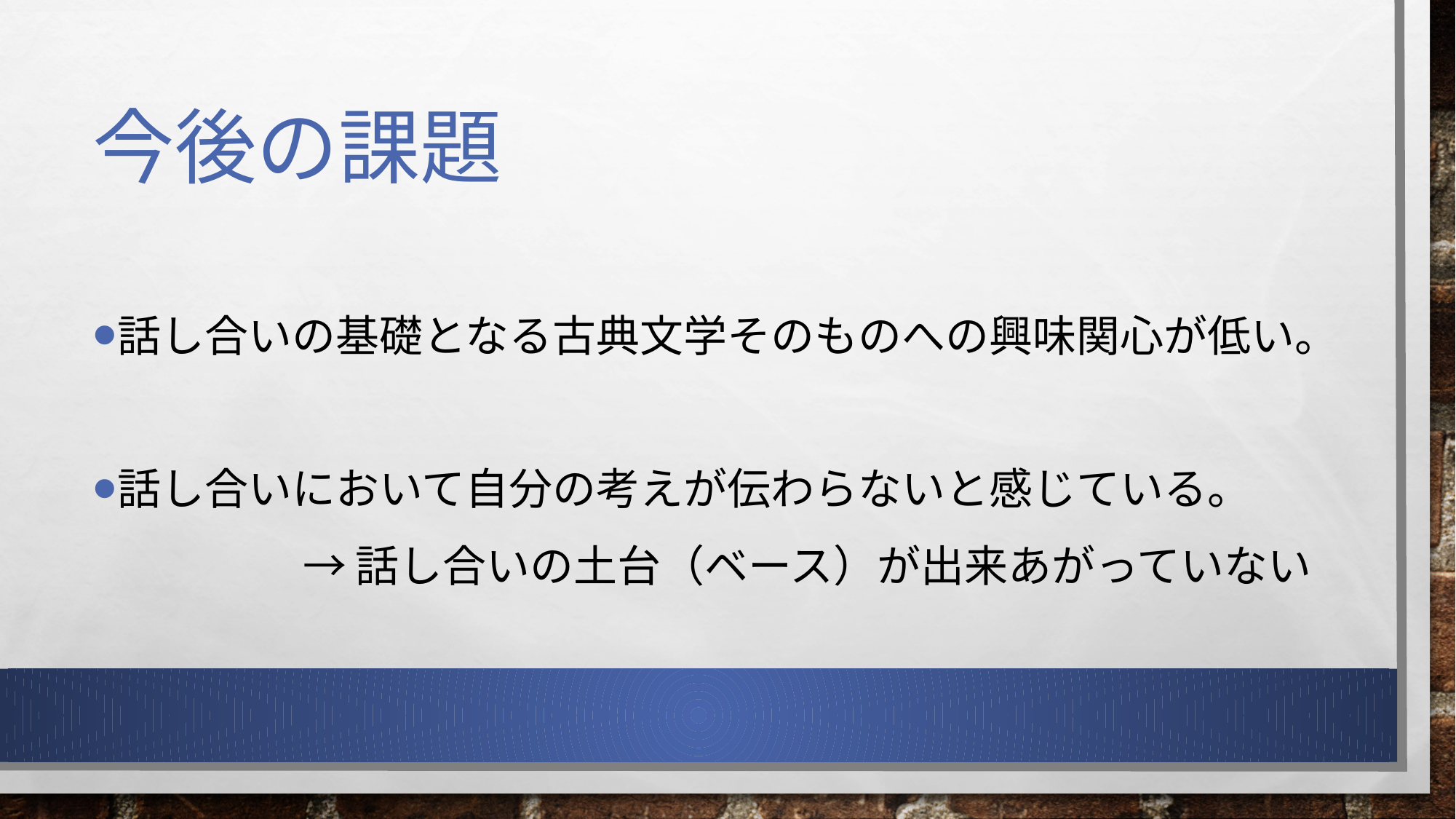

# 今後の課題
話し合いの基礎となる古典文学そのものへの興味関心が低い。

話し合いにおいて自分の考えが伝わらないと感じている。
→話し合いの土台（ベース）が出来あがっていない